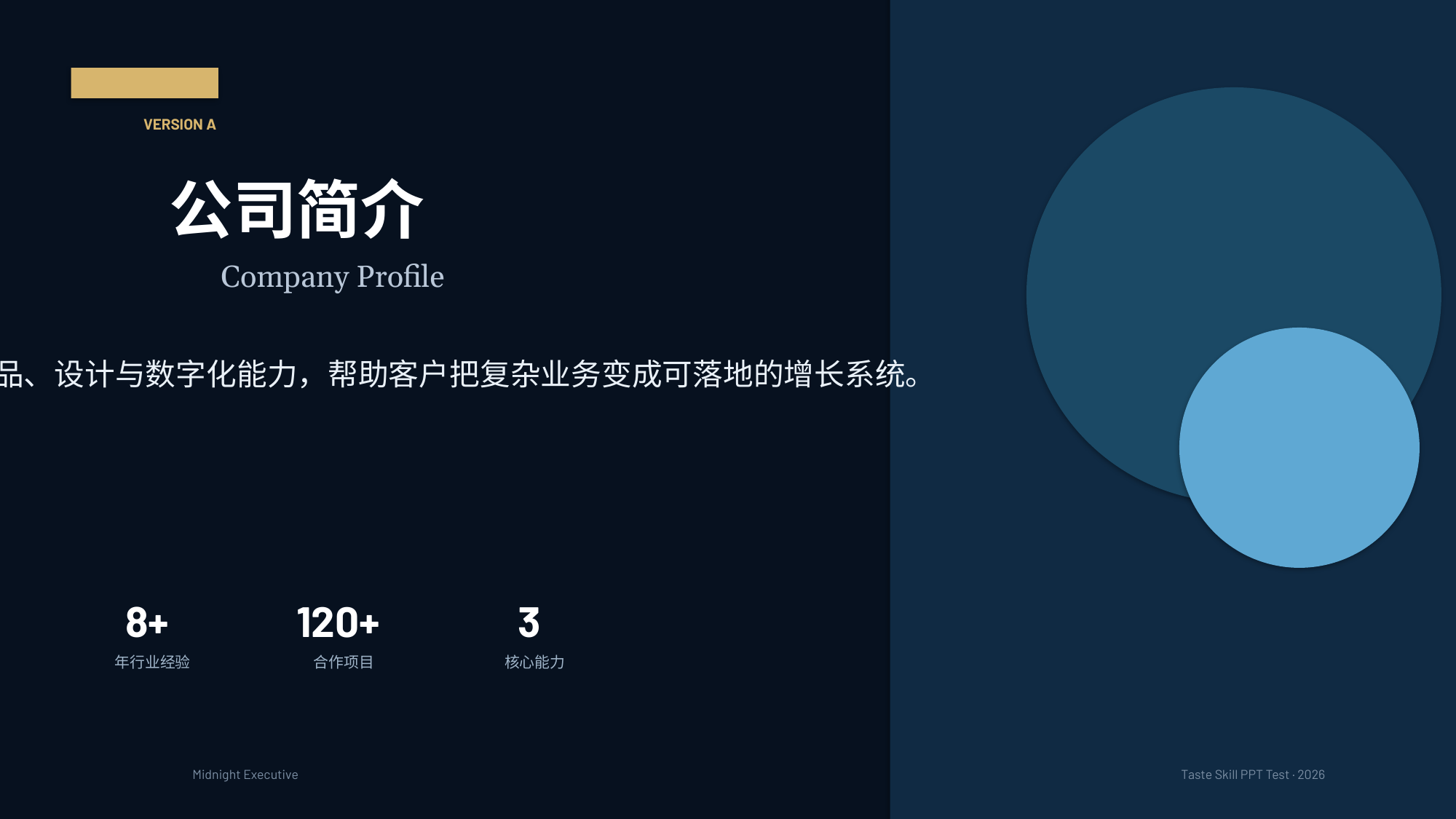

VERSION A
公司简介
Company Profile

以可信赖的产品、设计与数字化能力，帮助客户把复杂业务变成可落地的增长系统。
8+
120+
3
年行业经验
合作项目
核心能力
Midnight Executive
Taste Skill PPT Test · 2026